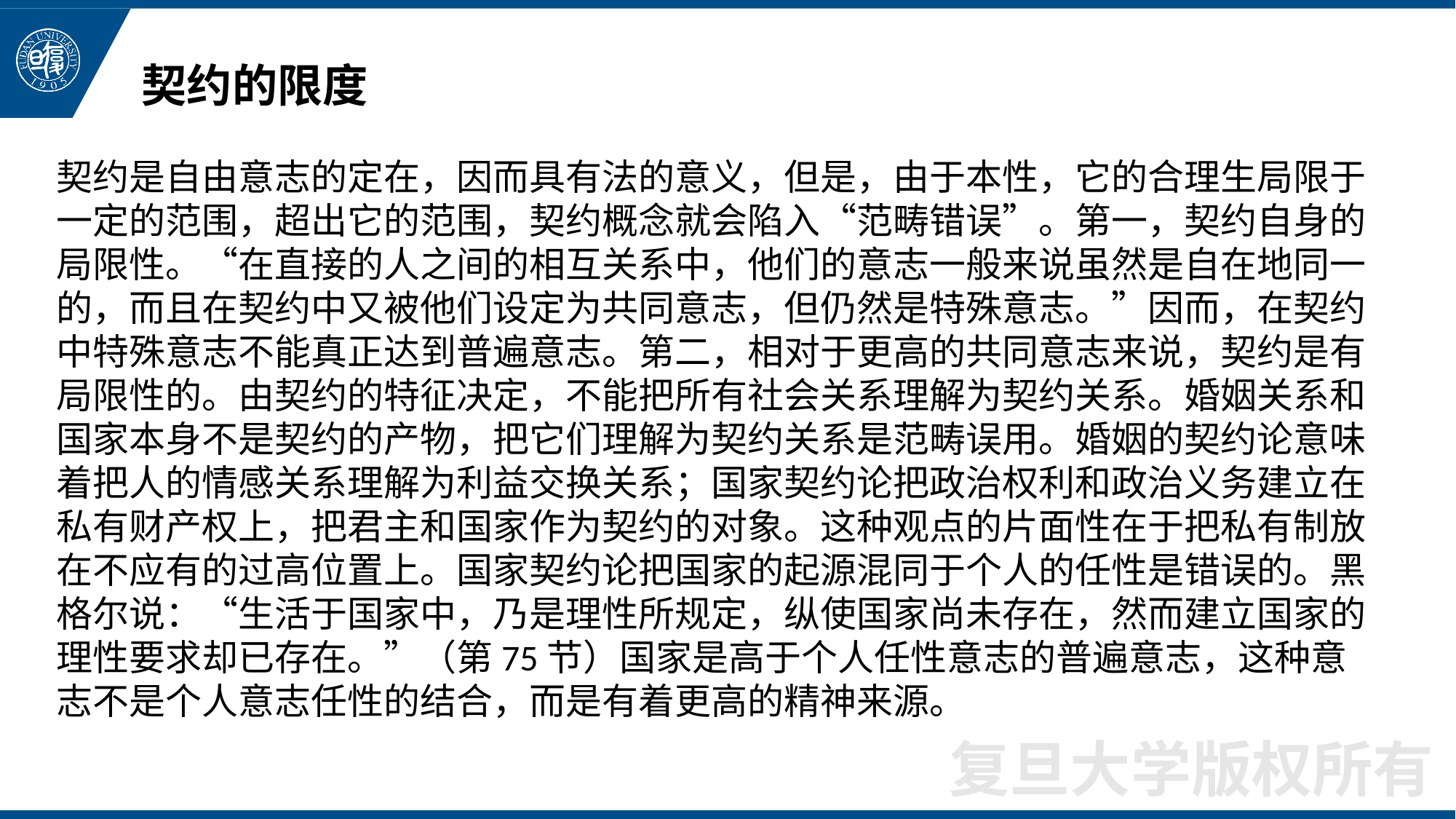

# 契约的限度
契约是自由意志的定在，因而具有法的意义，但是，由于本性，它的合理生局限于一定的范围，超出它的范围，契约概念就会陷入“范畴错误”。第一，契约自身的局限性。“在直接的人之间的相互关系中，他们的意志一般来说虽然是自在地同一的，而且在契约中又被他们设定为共同意志，但仍然是特殊意志。”因而，在契约中特殊意志不能真正达到普遍意志。第二，相对于更高的共同意志来说，契约是有局限性的。由契约的特征决定，不能把所有社会关系理解为契约关系。婚姻关系和国家本身不是契约的产物，把它们理解为契约关系是范畴误用。婚姻的契约论意味着把人的情感关系理解为利益交换关系；国家契约论把政治权利和政治义务建立在私有财产权上，把君主和国家作为契约的对象。这种观点的片面性在于把私有制放在不应有的过高位置上。国家契约论把国家的起源混同于个人的任性是错误的。黑格尔说：“生活于国家中，乃是理性所规定，纵使国家尚未存在，然而建立国家的理性要求却已存在。”（第75节）国家是高于个人任性意志的普遍意志，这种意志不是个人意志任性的结合，而是有着更高的精神来源。